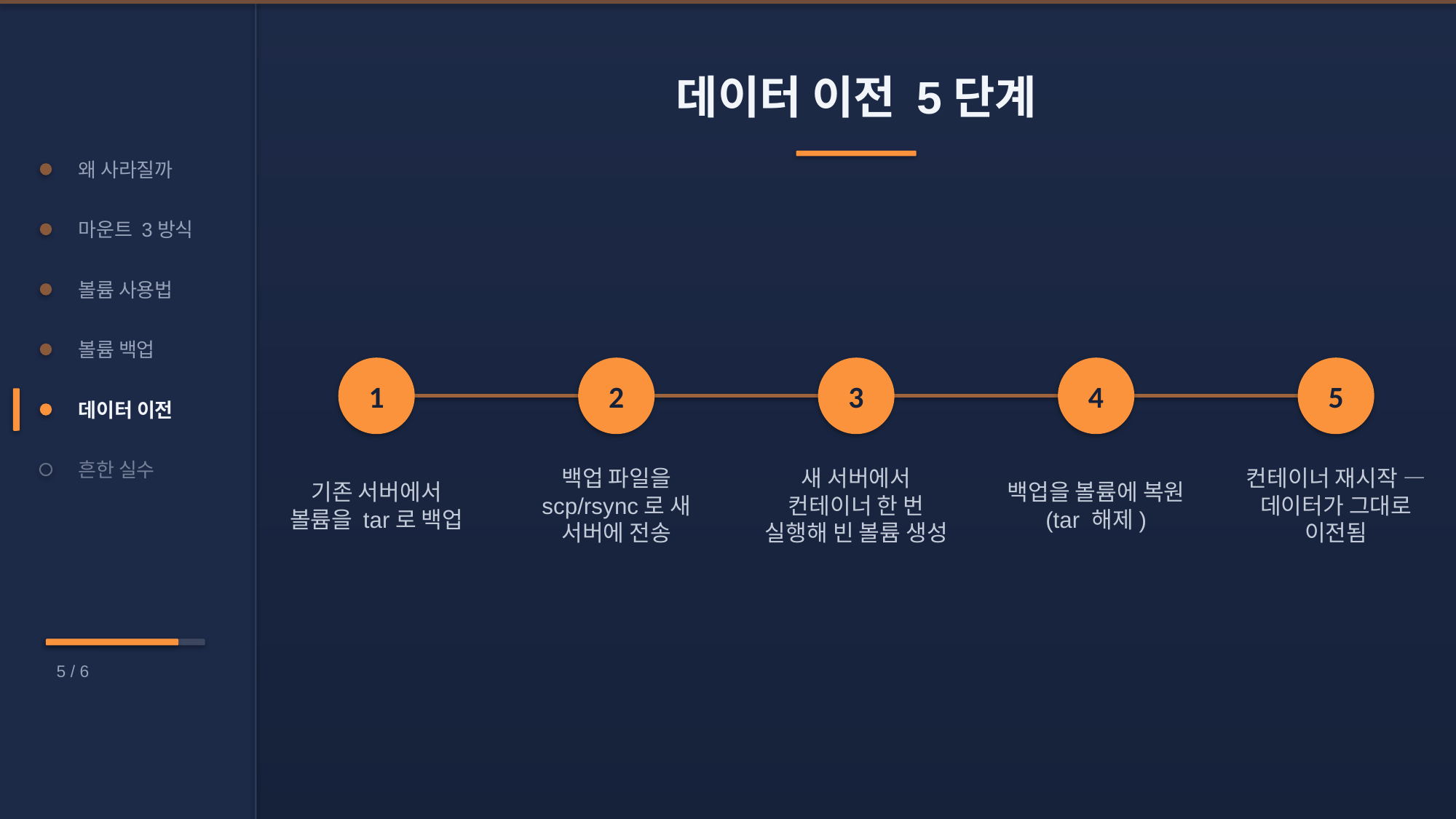

데이터 이전 5단계
왜 사라질까

마운트 3방식

볼륨 사용법

볼륨 백업

1
2
3
4
5
데이터 이전

흔한 실수
기존 서버에서 볼륨을 tar로 백업
백업 파일을 scp/rsync로 새 서버에 전송
새 서버에서 컨테이너 한 번 실행해 빈 볼륨 생성
백업을 볼륨에 복원 (tar 해제)
컨테이너 재시작 — 데이터가 그대로 이전됨

5 / 6